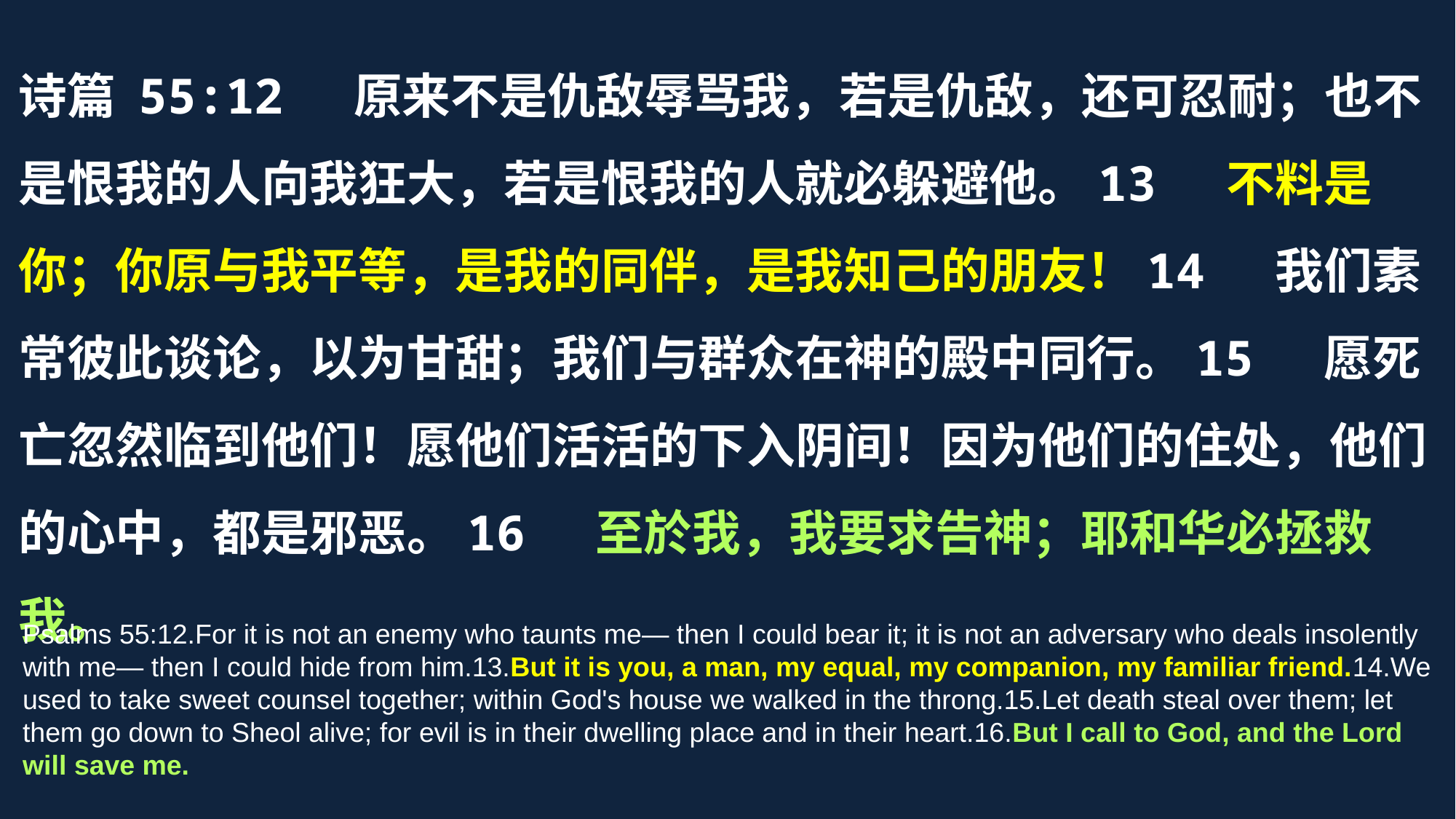

诗篇 55:12  原来不是仇敌辱骂我，若是仇敌，还可忍耐；也不是恨我的人向我狂大，若是恨我的人就必躲避他。13  不料是你；你原与我平等，是我的同伴，是我知己的朋友！14  我们素常彼此谈论，以为甘甜；我们与群众在神的殿中同行。15  愿死亡忽然临到他们！愿他们活活的下入阴间！因为他们的住处，他们的心中，都是邪恶。16  至於我，我要求告神；耶和华必拯救我。
Psalms 55:12.For it is not an enemy who taunts me— then I could bear it; it is not an adversary who deals insolently with me— then I could hide from him.13.But it is you, a man, my equal, my companion, my familiar friend.14.We used to take sweet counsel together; within God's house we walked in the throng.15.Let death steal over them; let them go down to Sheol alive; for evil is in their dwelling place and in their heart.16.But I call to God, and the Lord will save me.